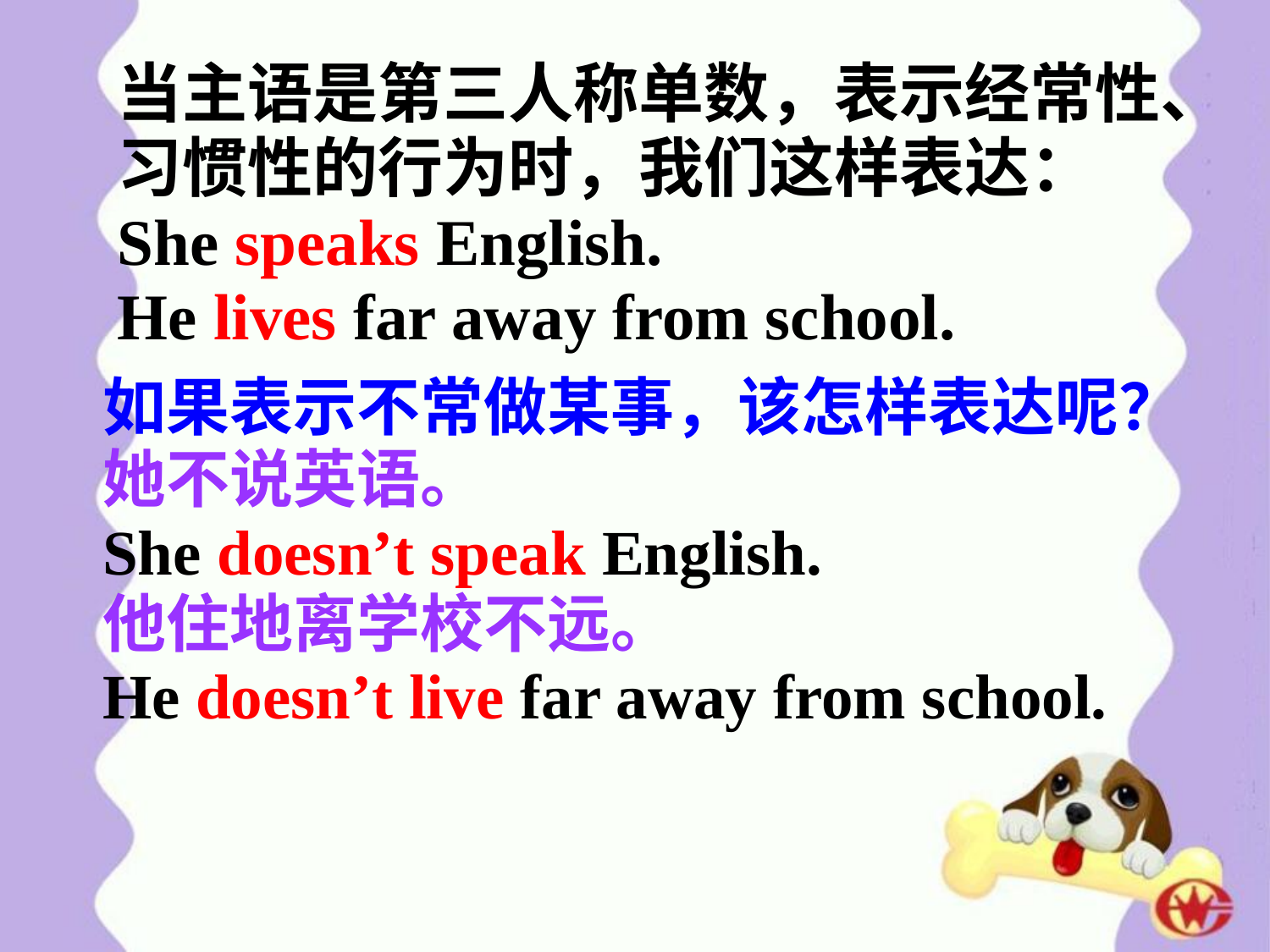

当主语是第三人称单数，表示经常性、
习惯性的行为时，我们这样表达：
She speaks English.
He lives far away from school.
如果表示不常做某事，该怎样表达呢？她不说英语。
She doesn’t speak English.
他住地离学校不远。
He doesn’t live far away from school.